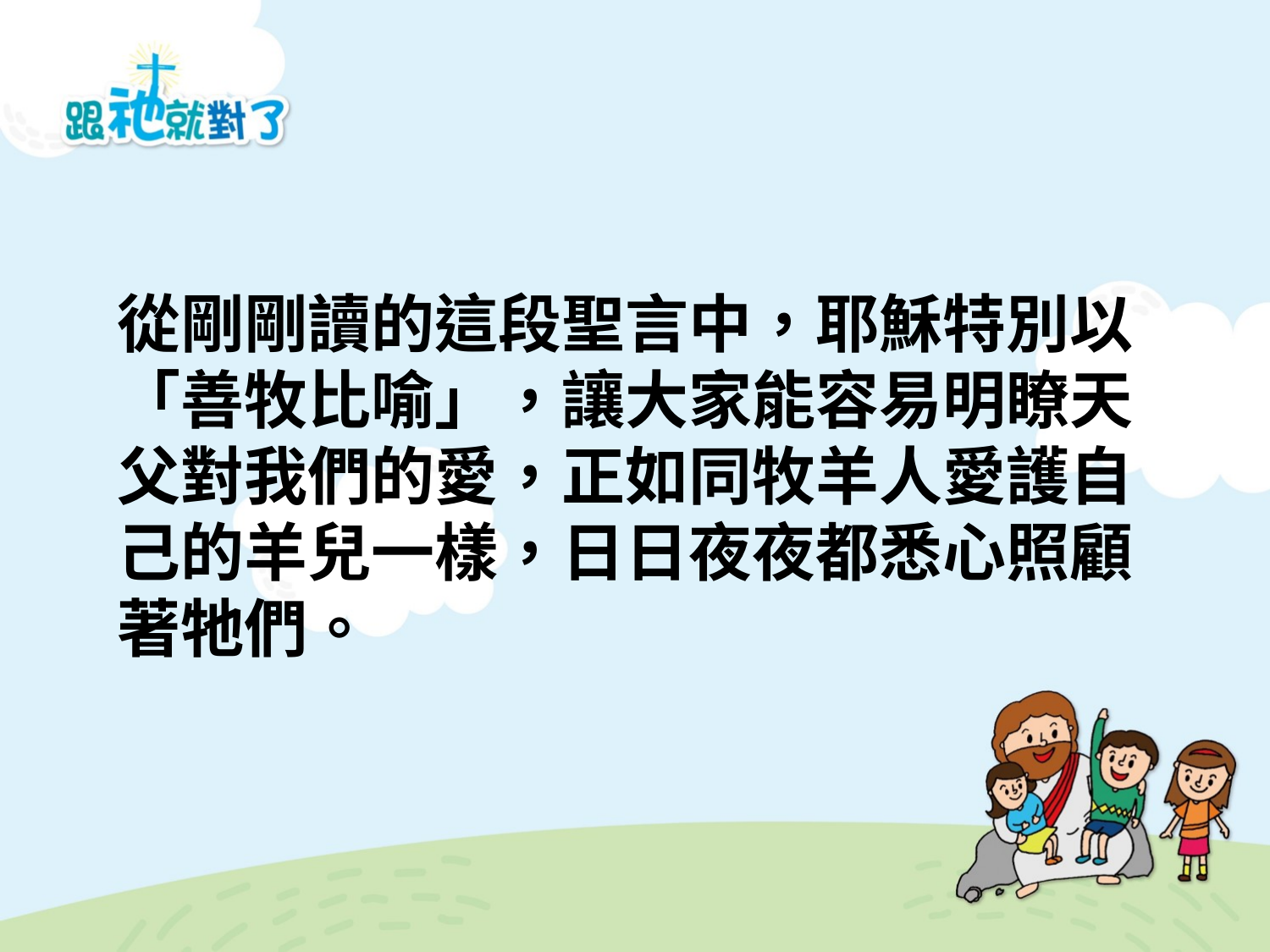

從剛剛讀的這段聖言中，耶穌特別以「善牧比喻」，讓大家能容易明瞭天父對我們的愛，正如同牧羊人愛護自己的羊兒一樣，日日夜夜都悉心照顧著牠們。